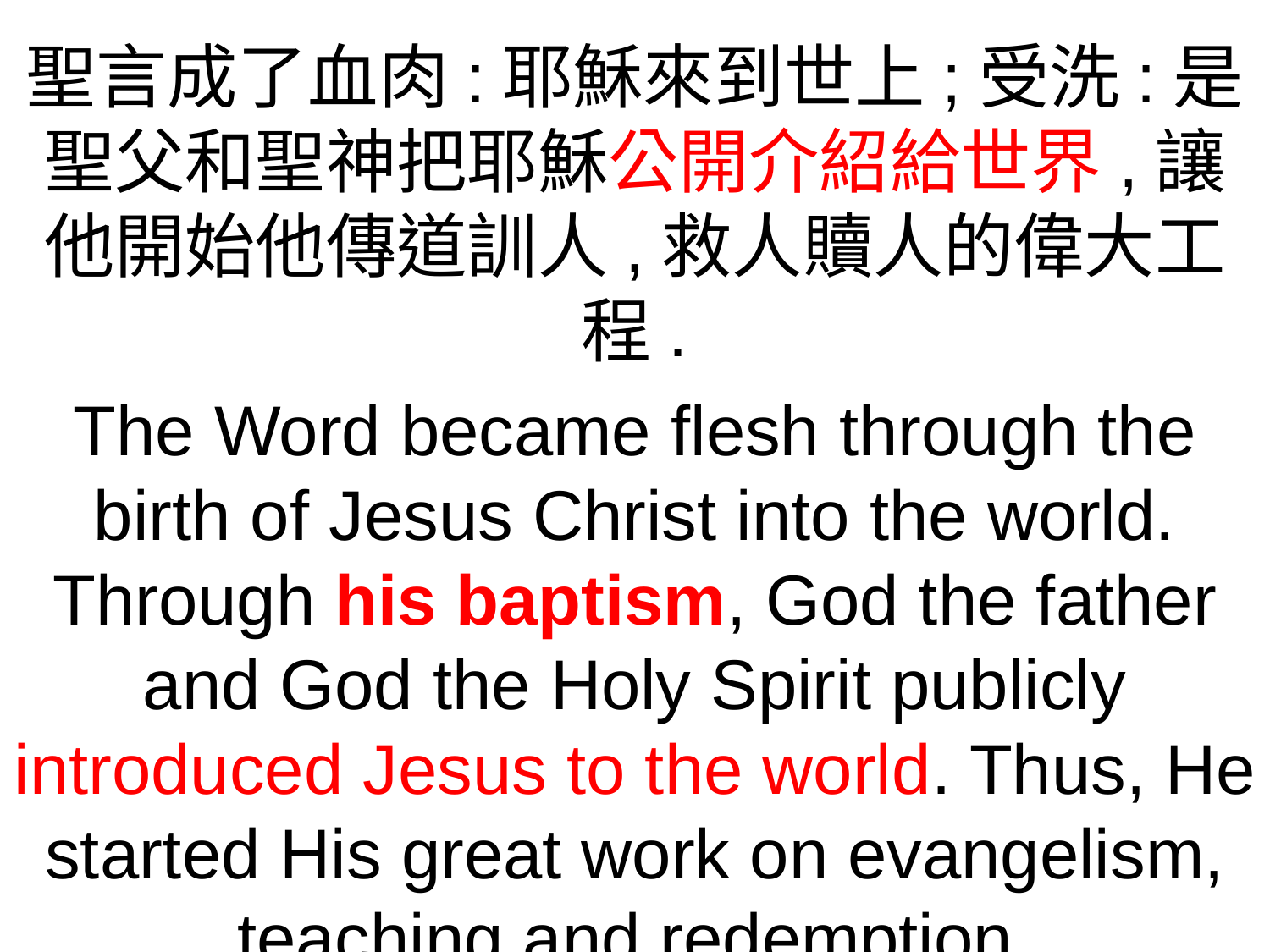

聖言成了血肉:耶穌來到世上;受洗:是聖父和聖神把耶穌公開介紹給世界,讓他開始他傳道訓人,救人贖人的偉大工程.
The Word became flesh through the birth of Jesus Christ into the world. Through his baptism, God the father and God the Holy Spirit publicly introduced Jesus to the world. Thus, He started His great work on evangelism, teaching and redemption.